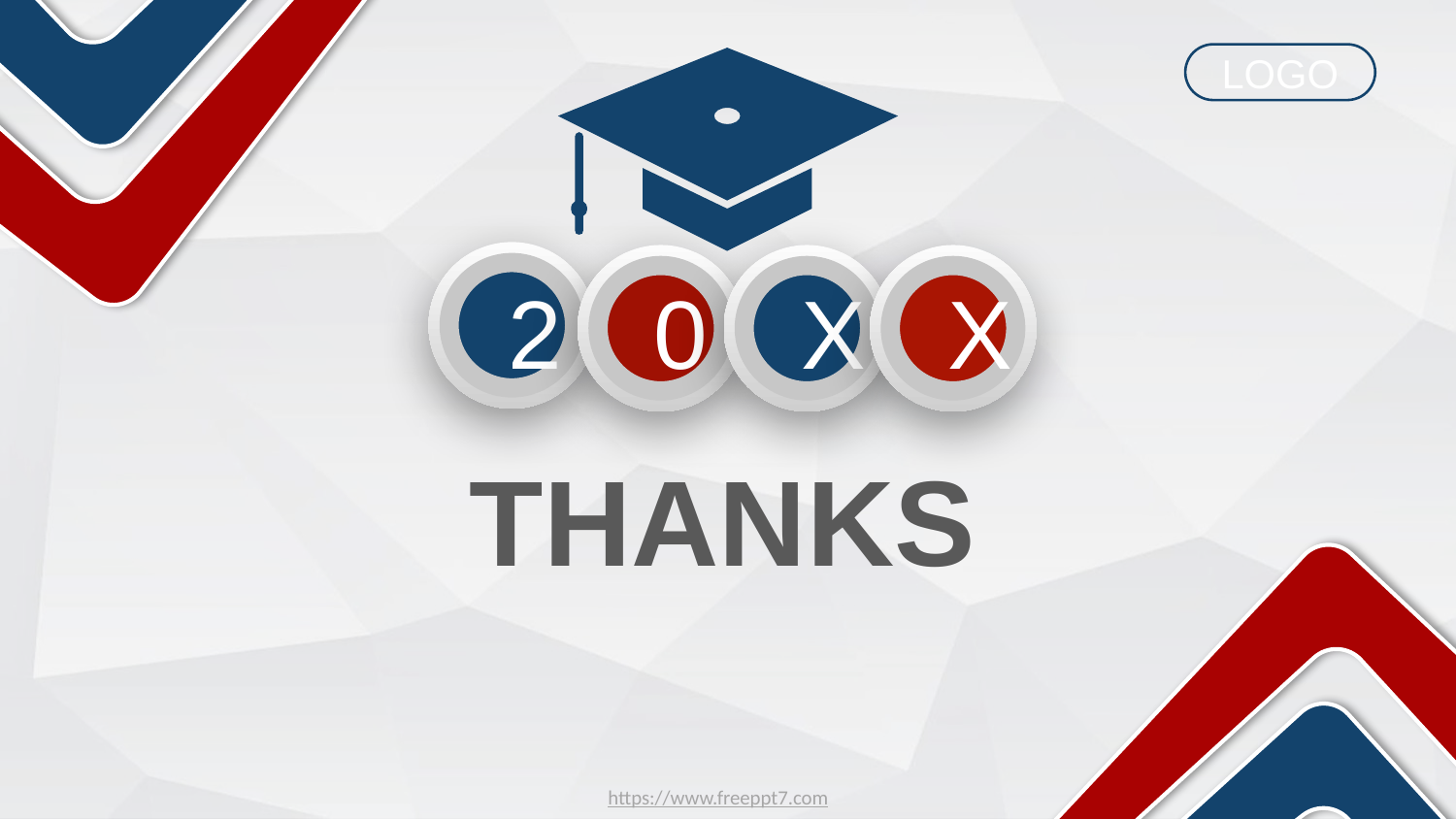

LOGO

0
2
X
X
THANKS
https://www.freeppt7.com

延时符